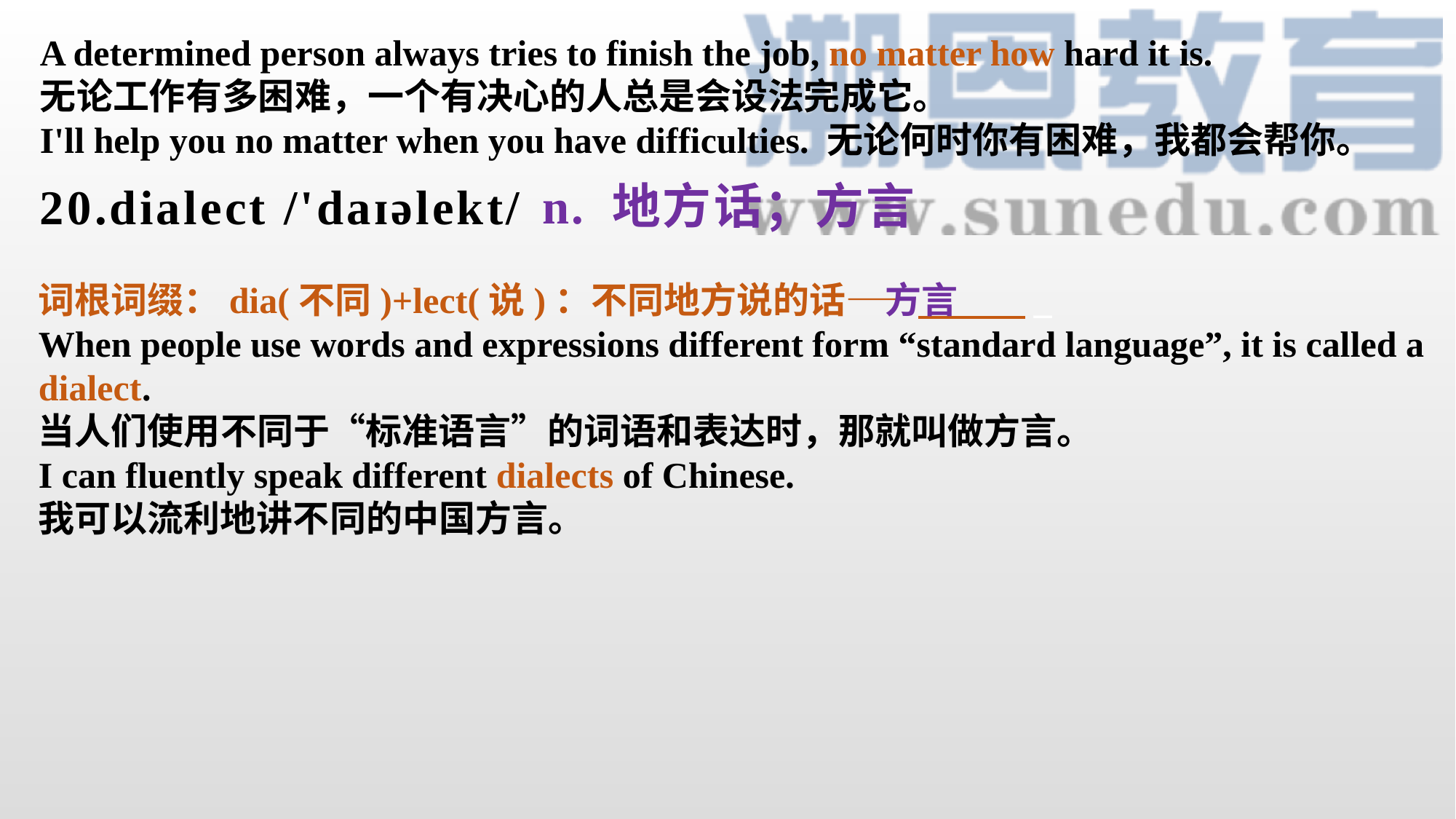

A determined person always tries to finish the job, no matter how hard it is.
无论工作有多困难，一个有决心的人总是会设法完成它。
I'll help you no matter when you have difficulties. 无论何时你有困难，我都会帮你。

 n. 地方话；方言
20.dialect /'daɪəlekt/
词根词缀：dia(不同)+lect(说)：不同地方说的话——             _
When people use words and expressions different form “standard language”, it is called a dialect.
当人们使用不同于“标准语言”的词语和表达时，那就叫做方言。
I can fluently speak different dialects of Chinese.
我可以流利地讲不同的中国方言。
方言